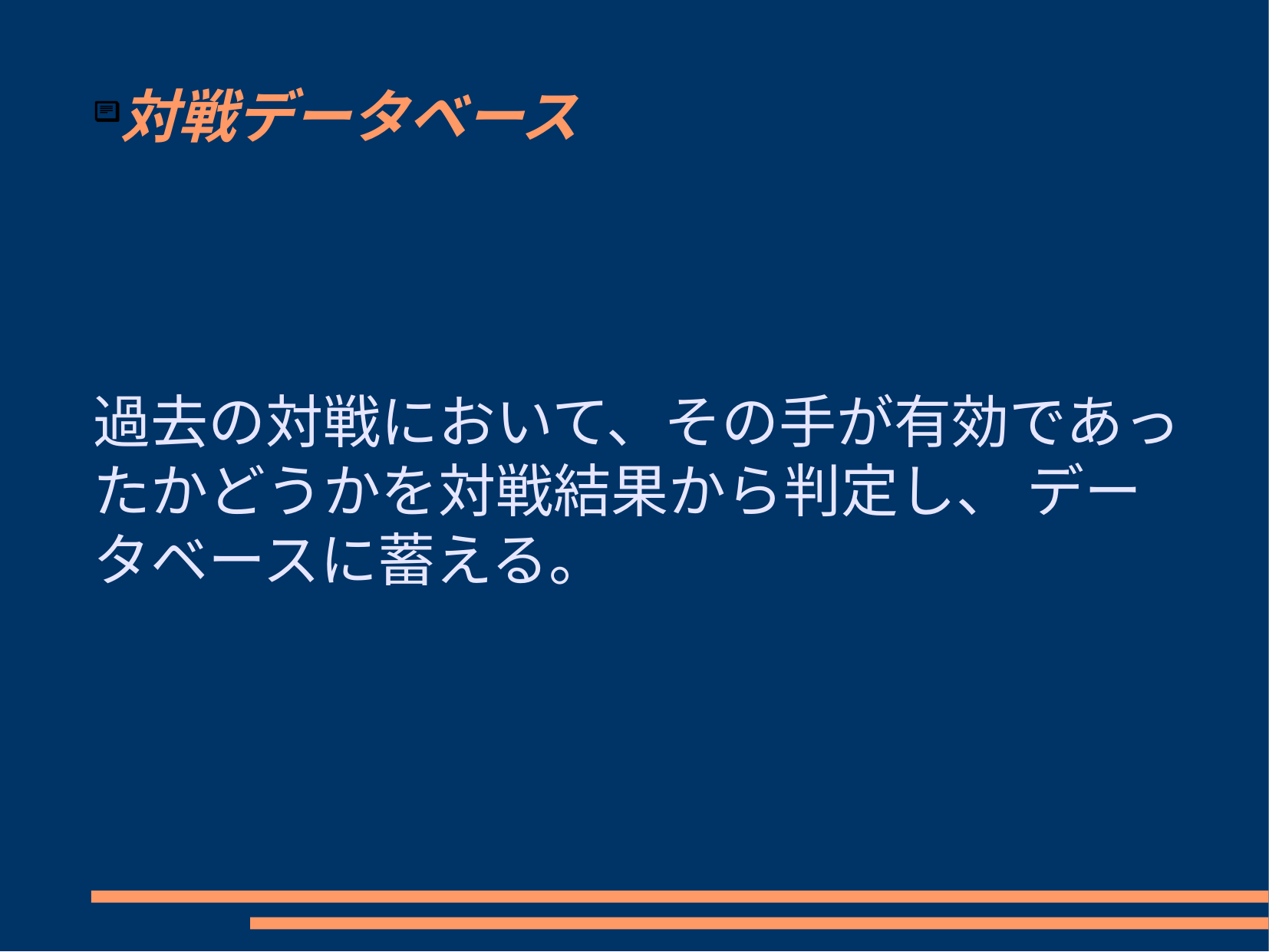

対戦データベース

過去の対戦において、その手が有効であったかどうかを対戦結果から判定し、 データベースに蓄える。